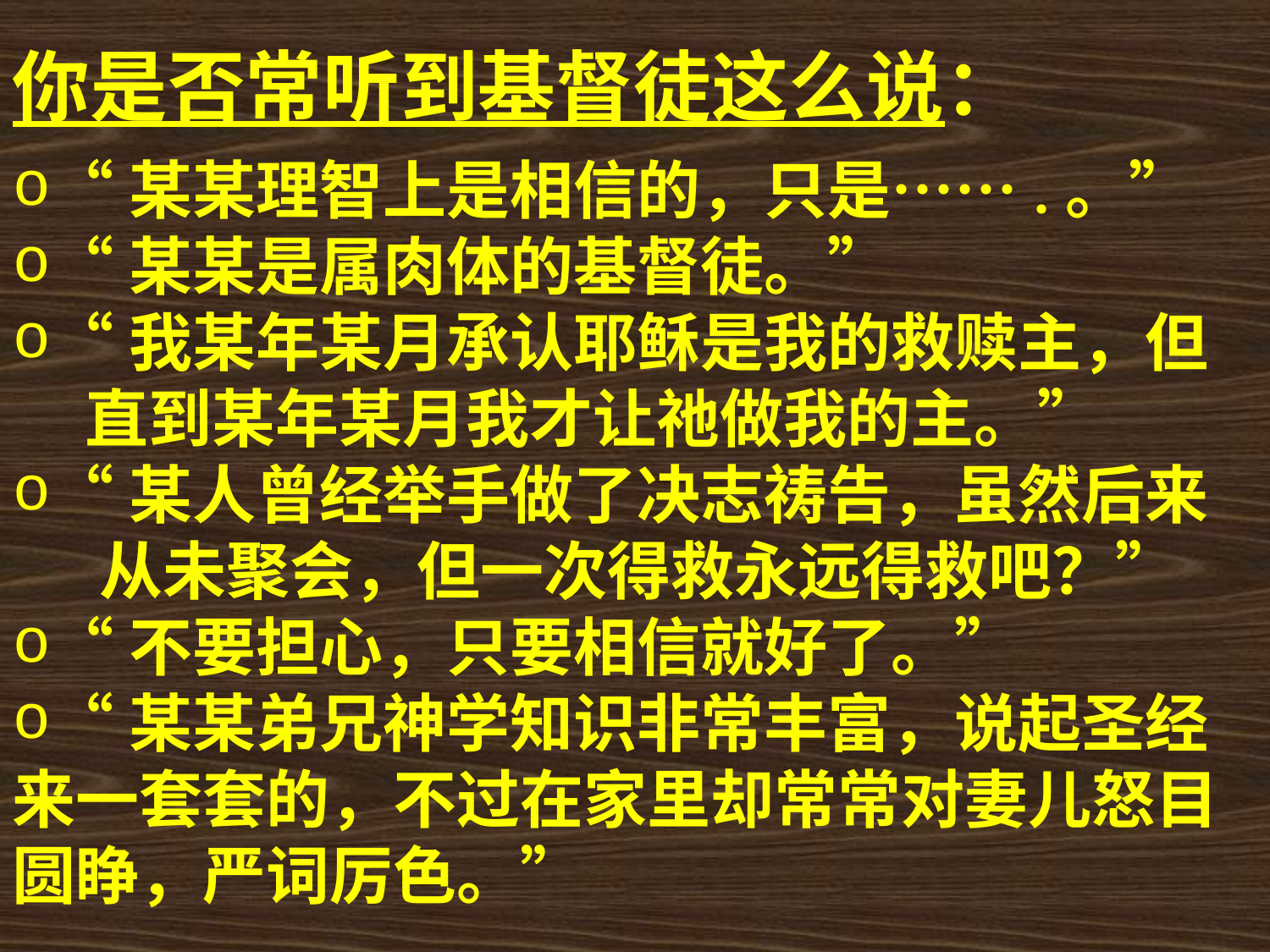

你是否常听到基督徒这么说：

“某某理智上是相信的，只是…….。”
“某某是属肉体的基督徒。”
“我某年某月承认耶稣是我的救赎主，但
    直到某年某月我才让祂做我的主。”
“某人曾经举手做了决志祷告，虽然后来
     从未聚会，但一次得救永远得救吧？”
“不要担心，只要相信就好了。”
“某某弟兄神学知识非常丰富，说起圣经来一套套的，不过在家里却常常对妻儿怒目圆睁，严词厉色。”